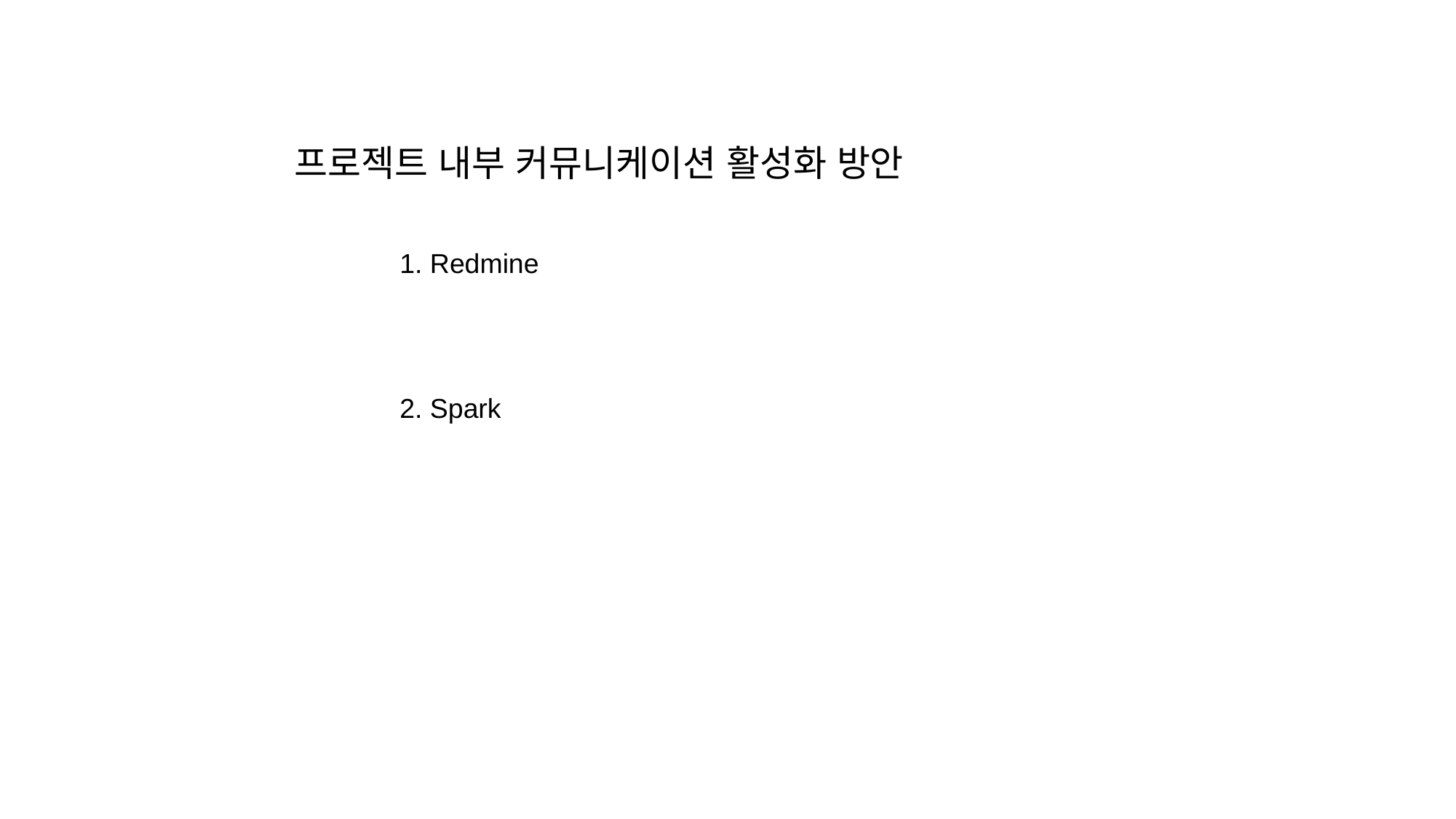

프로젝트 내부 커뮤니케이션 활성화 방안
1. Redmine
2. Spark